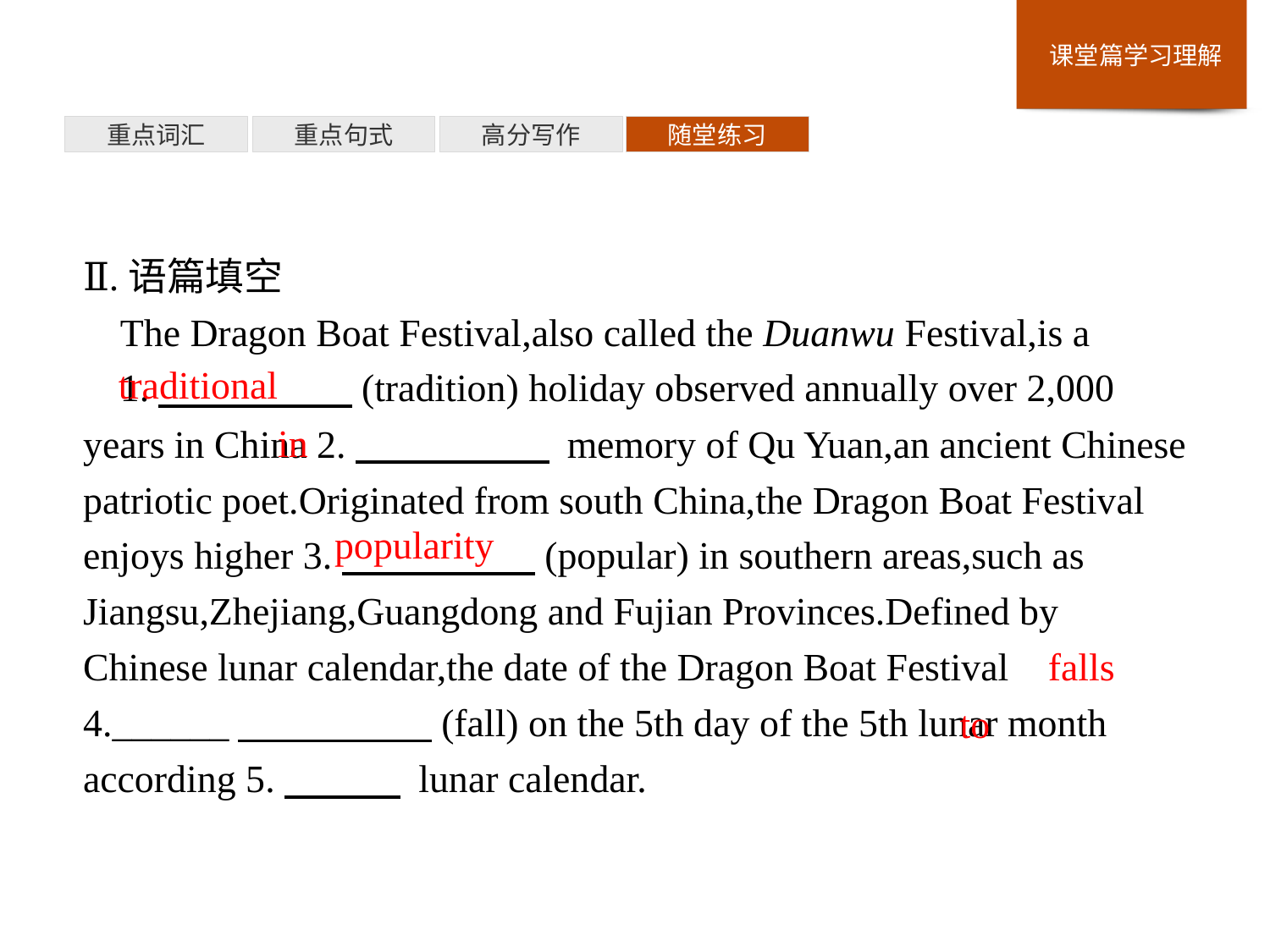

重点词汇
重点句式
高分写作
随堂练习
Ⅱ.语篇填空
The Dragon Boat Festival,also called the Duanwu Festival,is a
1.　　　　　(tradition) holiday observed annually over 2,000 years in China 2.　　　　　 memory of Qu Yuan,an ancient Chinese patriotic poet.Originated from south China,the Dragon Boat Festival enjoys higher 3.　　　　　(popular) in southern areas,such as Jiangsu,Zhejiang,Guangdong and Fujian Provinces.Defined by Chinese lunar calendar,the date of the Dragon Boat Festival 4.______　　　　　(fall) on the 5th day of the 5th lunar month according 5.　　　 lunar calendar.
traditional
in
popularity
falls
to